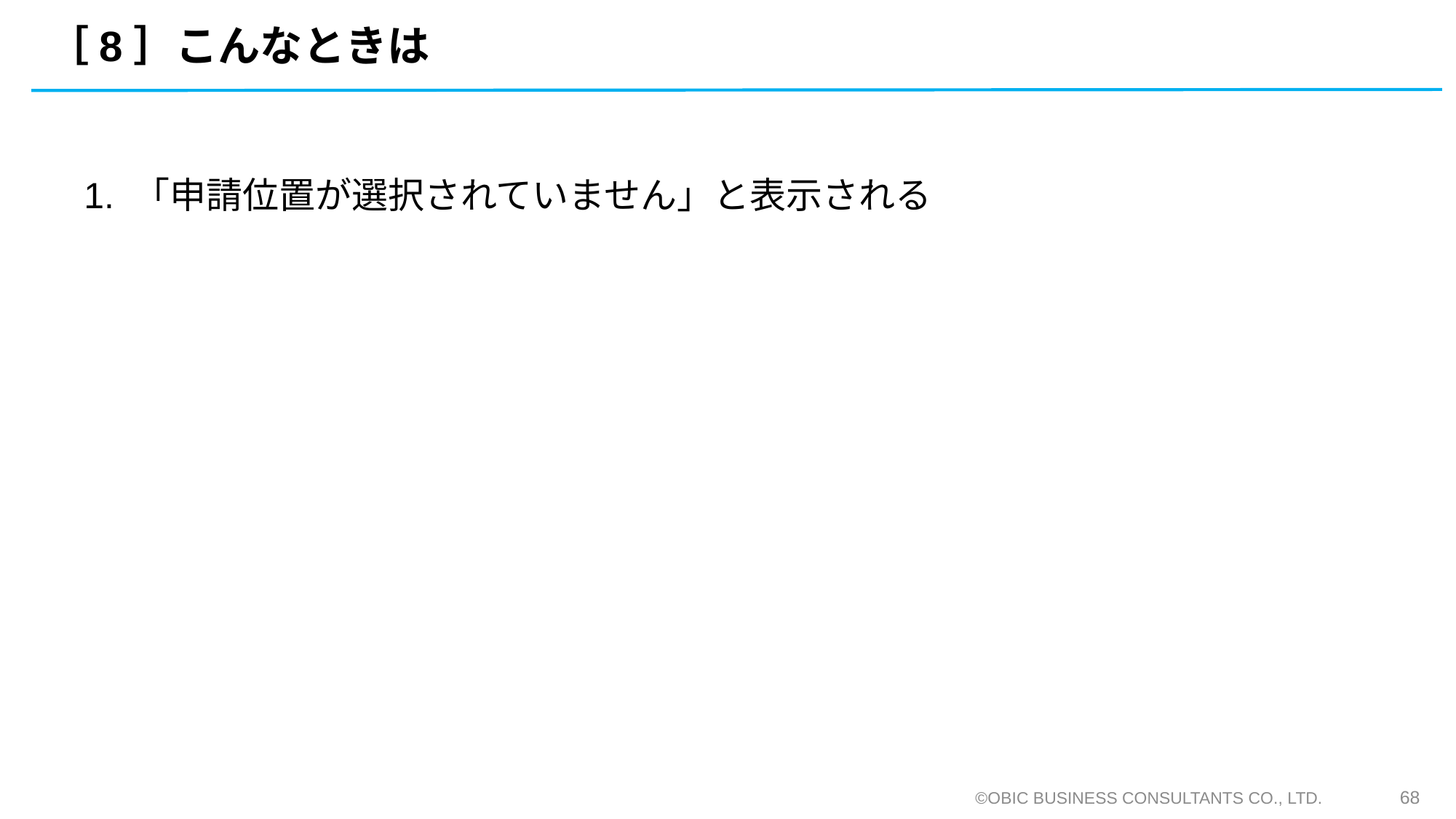

# ［8］こんなときは

 1. 「申請位置が選択されていません」と表示される

©OBIC BUSINESS CONSULTANTS CO., LTD.
68